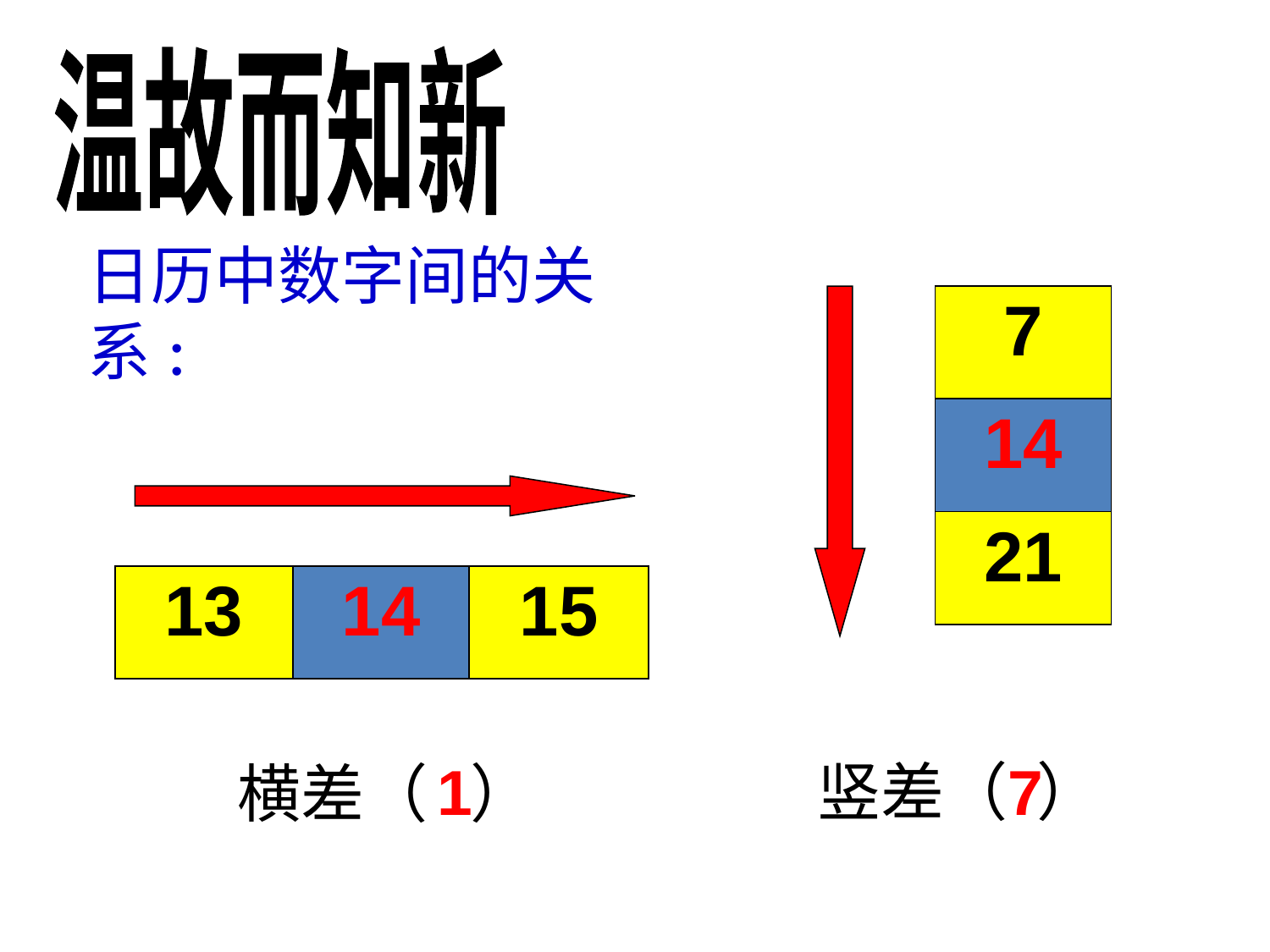

温故而知新
日历中数字间的关系:

| 7 |
| --- |
| 14 |
| 21 |

| 13 | 14 | 15 |
| --- | --- | --- |
1
7
竖差（  ）
横差（   ）